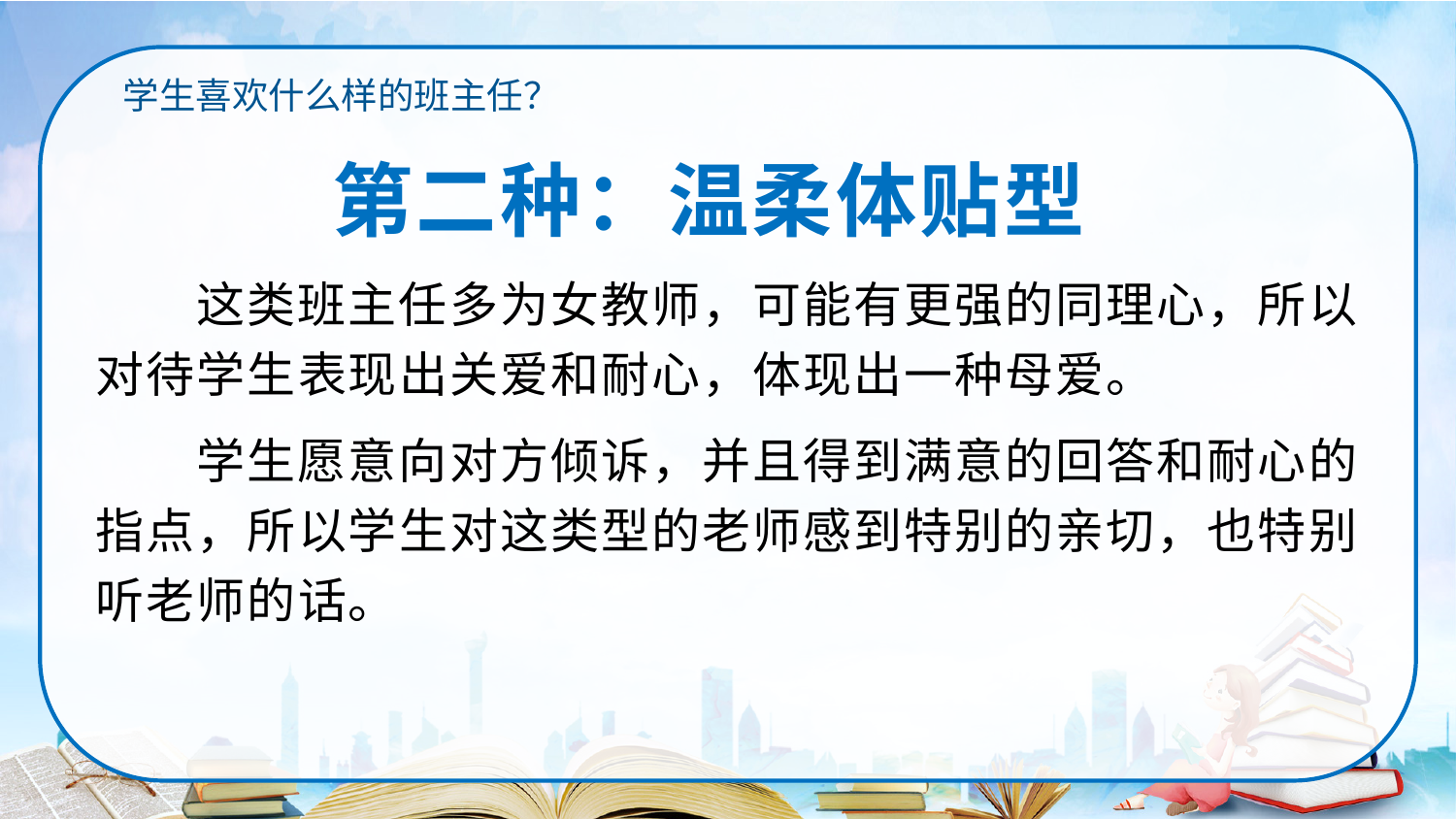

学生喜欢什么样的班主任？
第二种：温柔体贴型

这类班主任多为女教师，可能有更强的同理心，所以对待学生表现出关爱和耐心，体现出一种母爱。
学生愿意向对方倾诉，并且得到满意的回答和耐心的指点，所以学生对这类型的老师感到特别的亲切，也特别听老师的话。